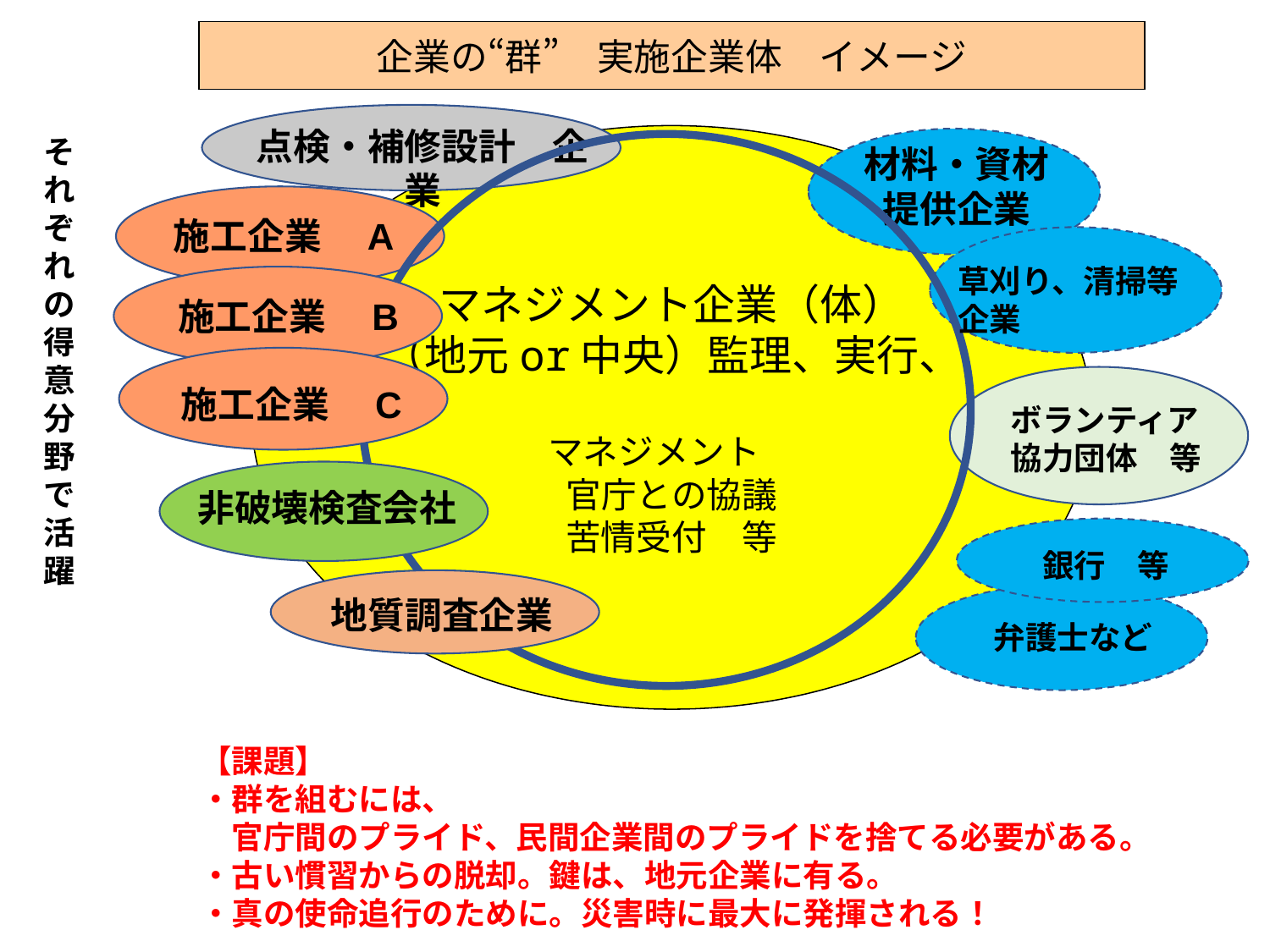

企業の“群”　実施企業体　イメージ

点検・補修設計　企業

マネジメント企業（体）
（地元or中央）監理、実行、

マネジメント
官庁との協議
苦情受付　等
そ
れ
ぞ
れ
の
得
意
分
野
で
活
躍

材料・資材
提供企業

施工企業　A

草刈り、清掃等
企業

施工企業　B

施工企業　C

ボランティア
協力団体　等

非破壊検査会社

銀行　等

地質調査企業

弁護士など
【課題】
・群を組むには、
　官庁間のプライド、民間企業間のプライドを捨てる必要がある。
・古い慣習からの脱却。鍵は、地元企業に有る。
・真の使命追行のために。災害時に最大に発揮される！